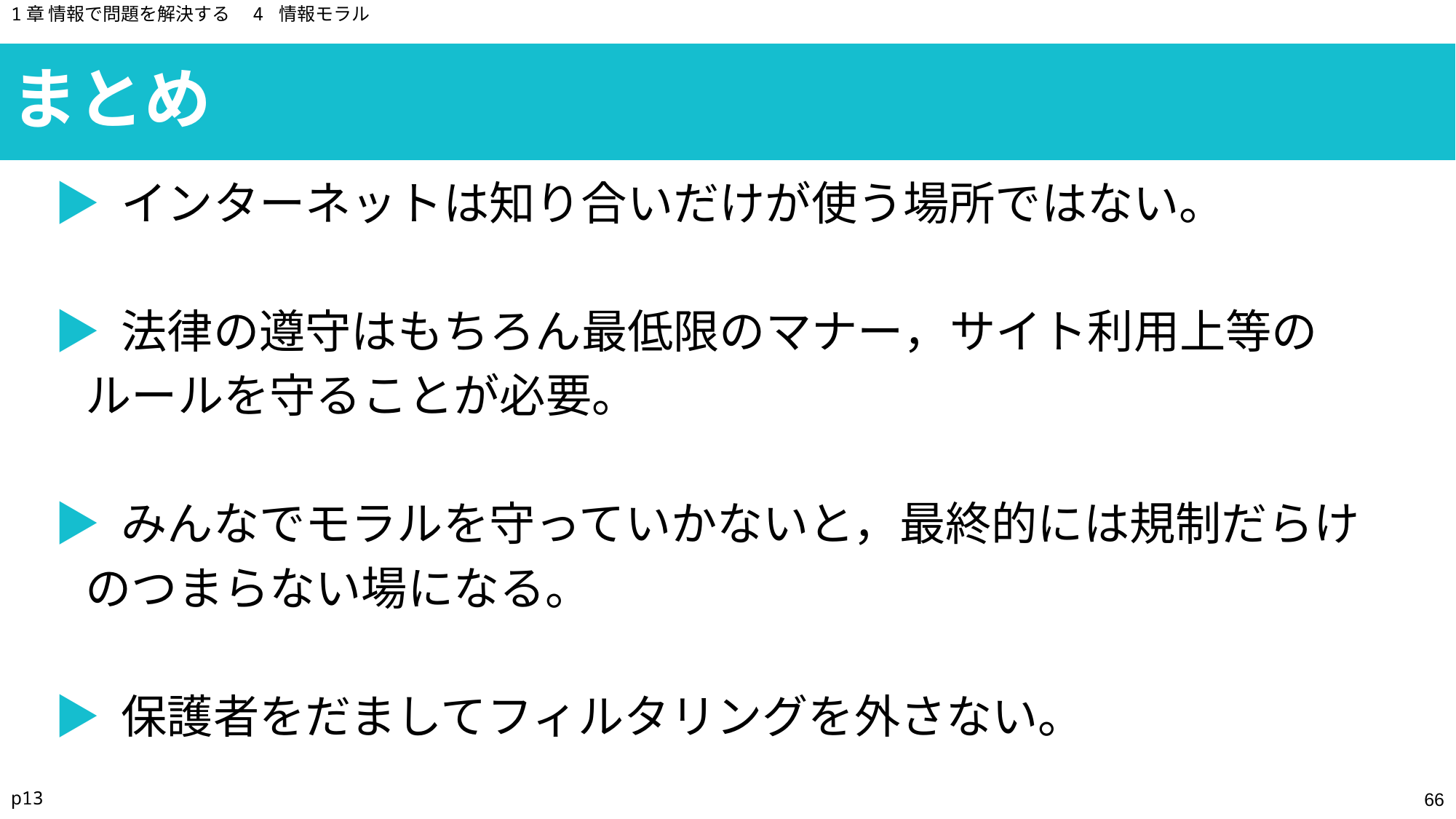

1章 情報で問題を解決する　4 情報モラル

まとめ
▶ インターネットは知り合いだけが使う場所ではない。

▶ 法律の遵守はもちろん最低限のマナー，サイト利用上等の
  ルールを守ることが必要。

▶ みんなでモラルを守っていかないと，最終的には規制だらけ
  のつまらない場になる。

▶ 保護者をだましてフィルタリングを外さない。
p13
66